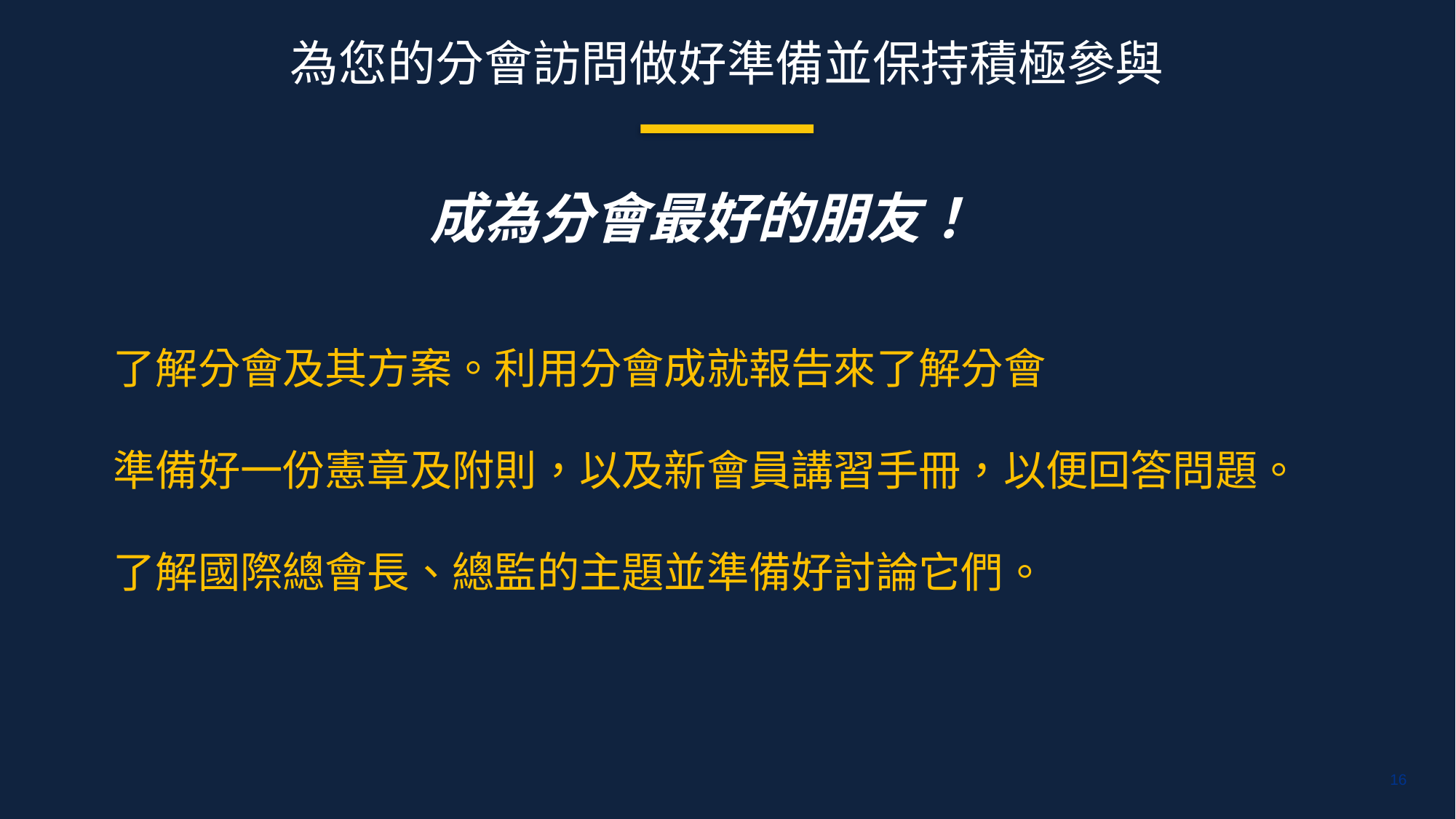

為您的分會訪問做好準備並保持積極參與

成為分會最好的朋友！
了解分會及其方案。利用分會成就報告來了解分會

準備好一份憲章及附則，以及新會員講習手冊，以便回答問題。

了解國際總會長、總監的主題並準備好討論它們。